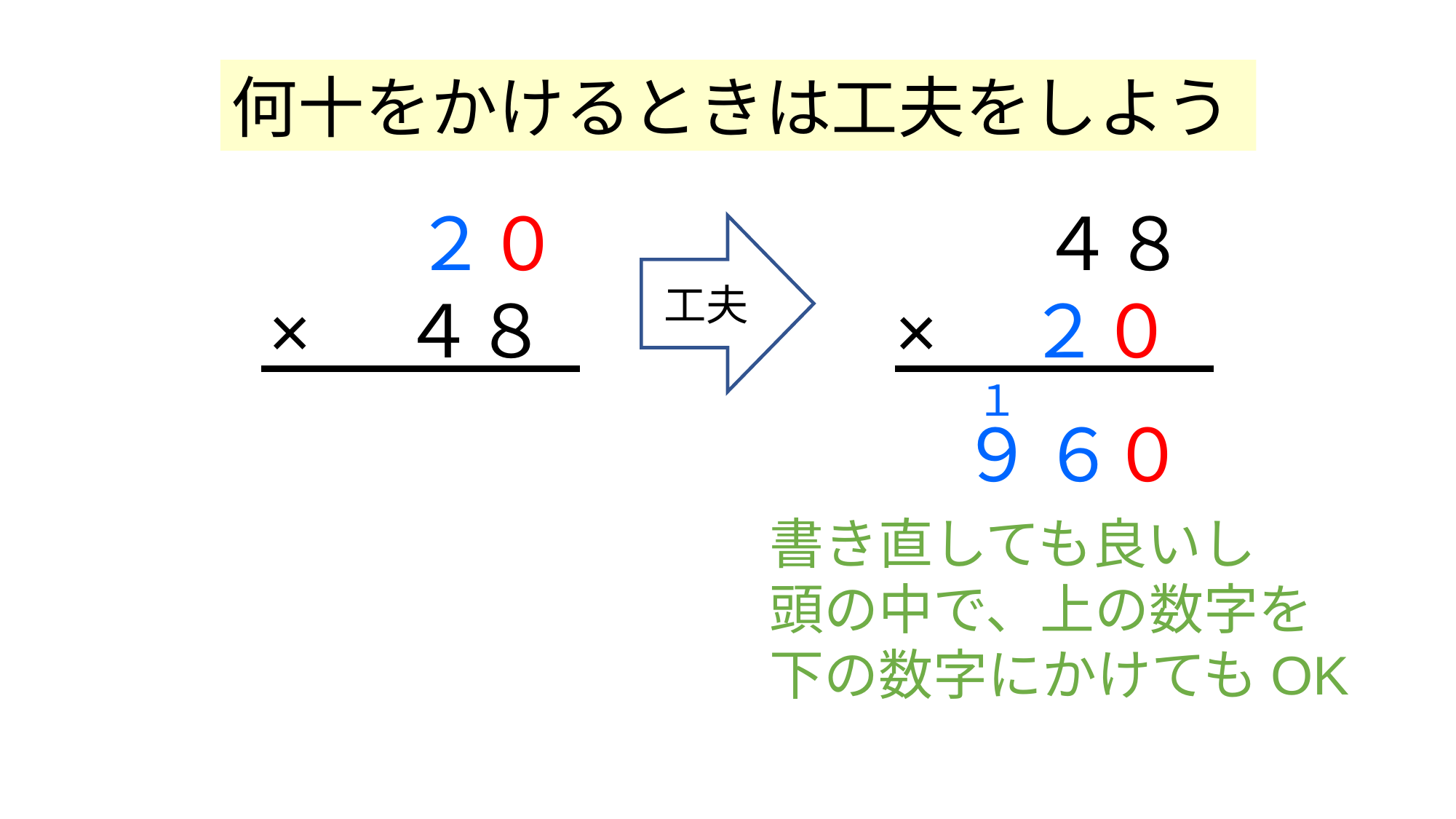

何十をかけるときは工夫をしよう
　　２０×　４８
　　４８×　２０
工夫
１
９
６
０
書き直しても良いし
頭の中で、上の数字を
下の数字にかけてもOK